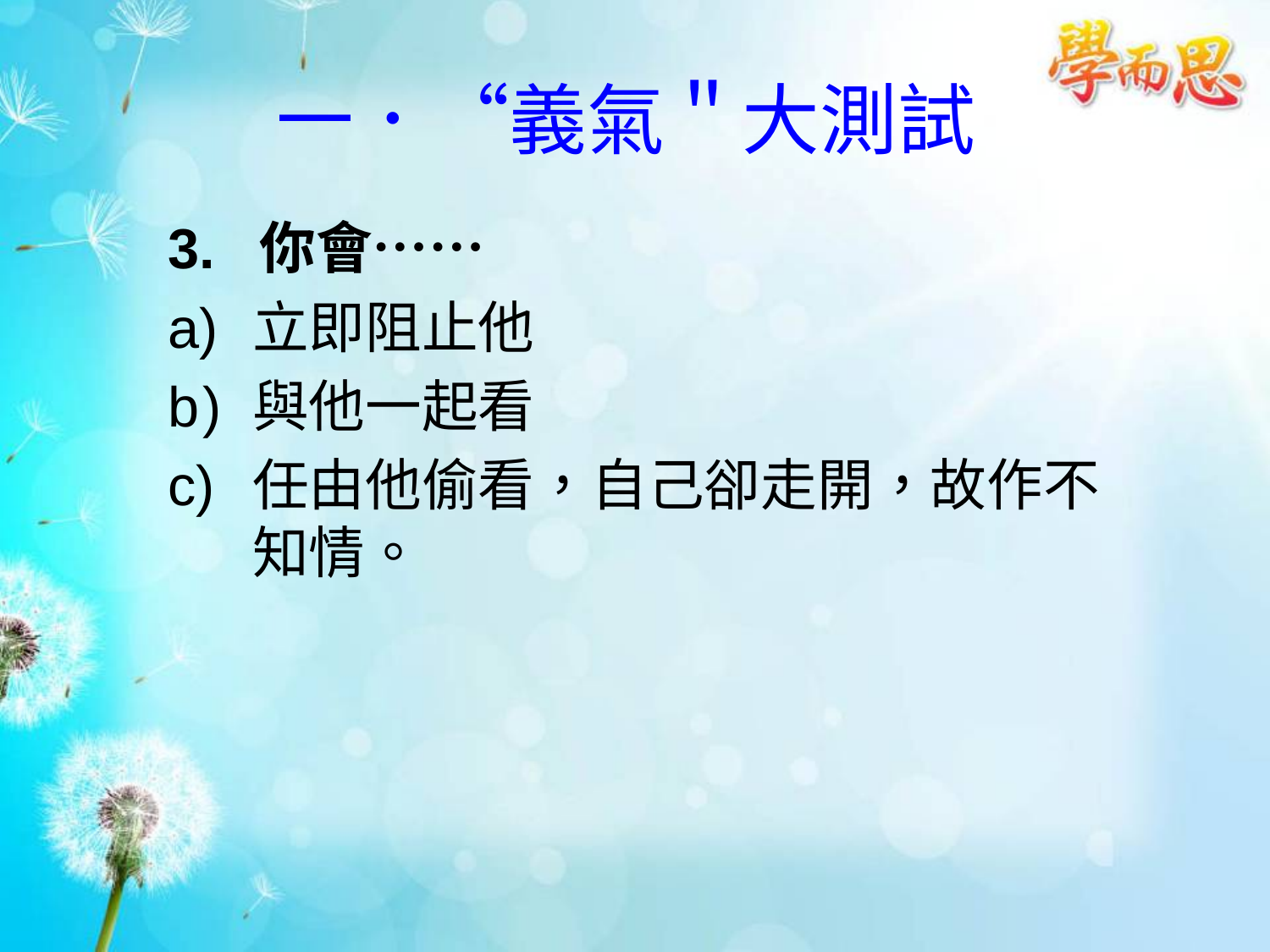

# 一．“義氣＂大測試
3.  你會……
立即阻止他
與他一起看
任由他偷看，自己卻走開，故作不知情。